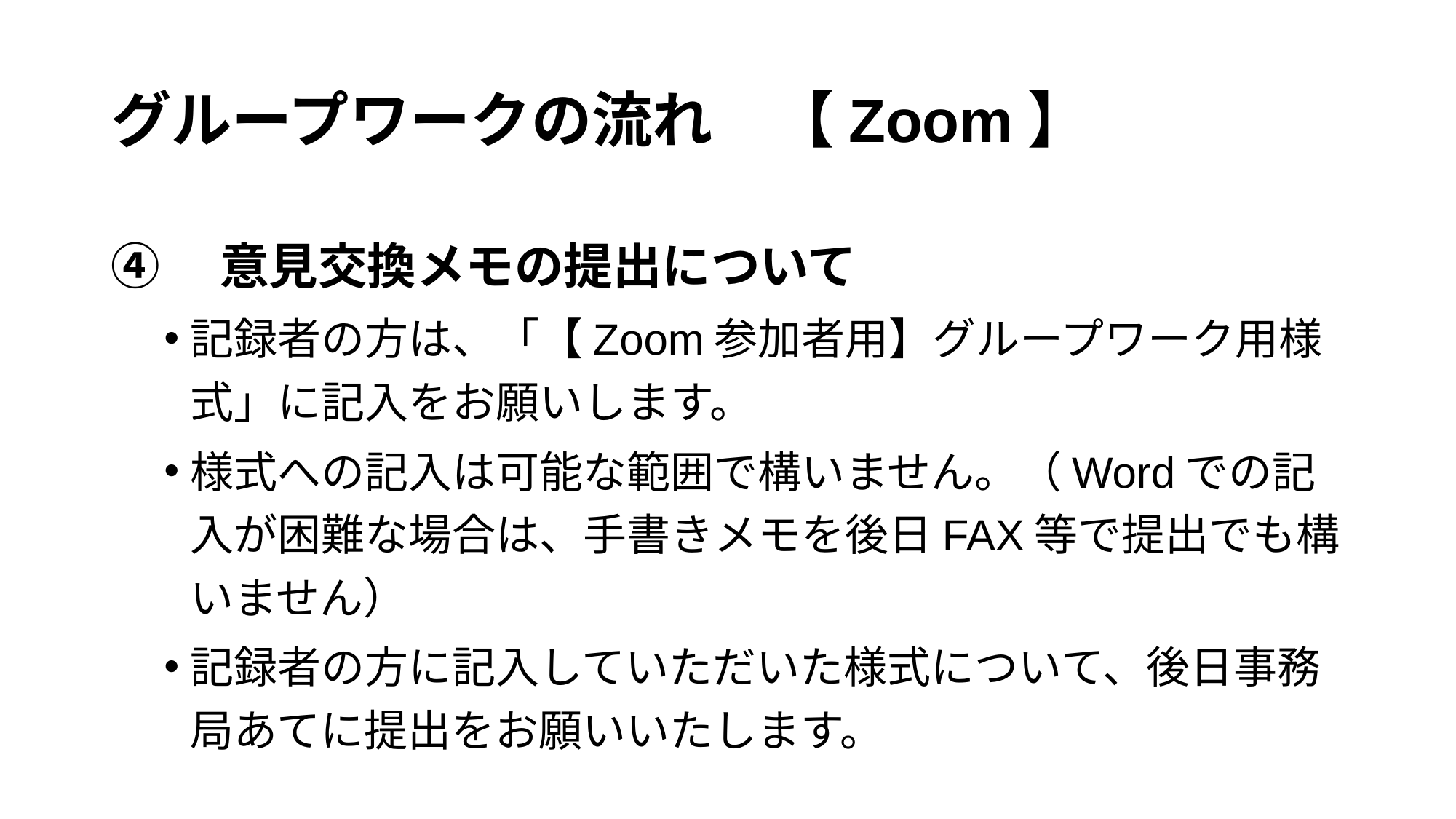

# グループワークの流れ　【Zoom】
④　意見交換メモの提出について
記録者の方は、「【Zoom参加者用】グループワーク用様式」に記入をお願いします。
様式への記入は可能な範囲で構いません。（Wordでの記入が困難な場合は、手書きメモを後日FAX等で提出でも構いません）
記録者の方に記入していただいた様式について、後日事務局あてに提出をお願いいたします。